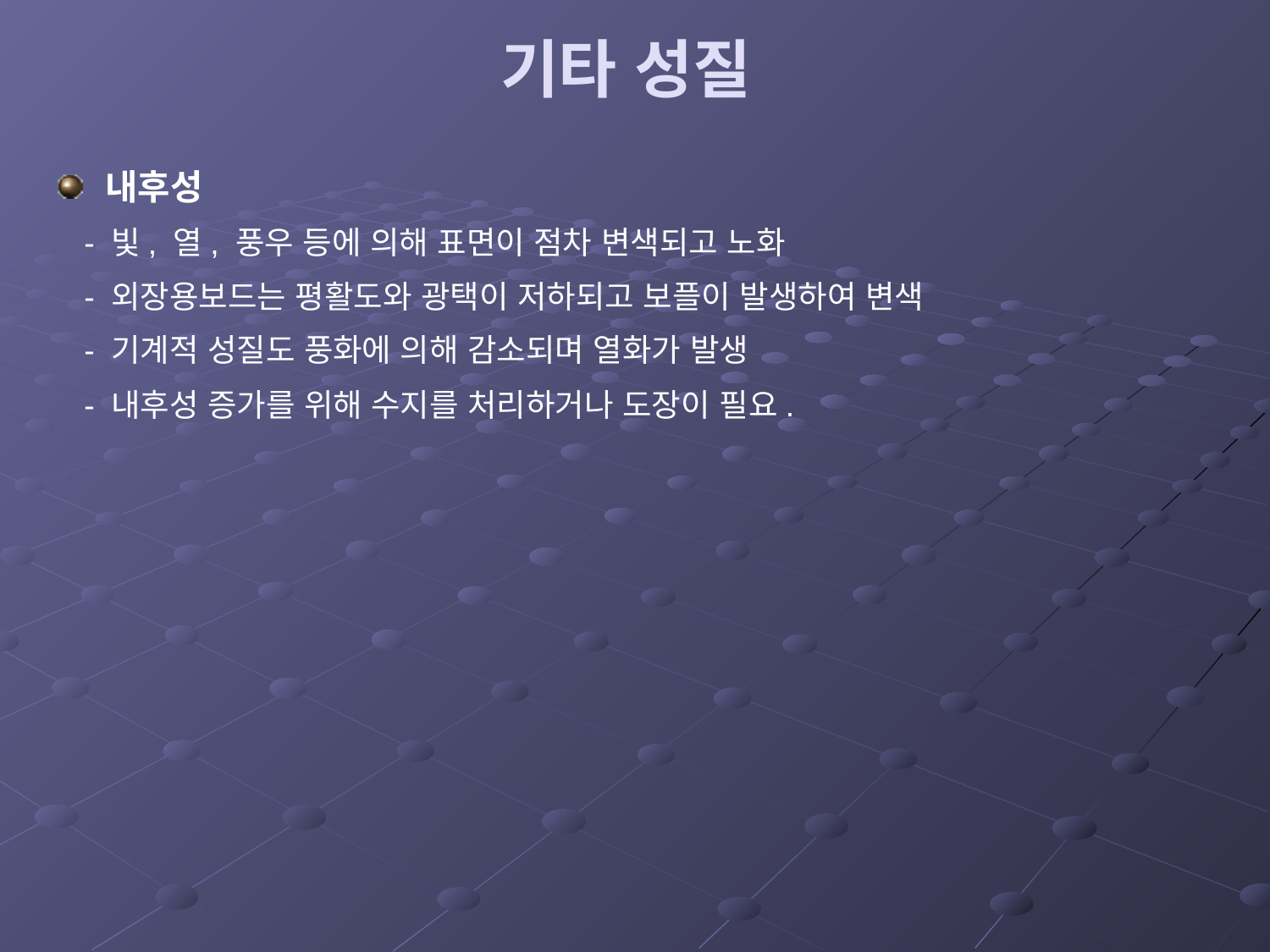

# 기타 성질

내후성
   - 빛, 열, 풍우 등에 의해 표면이 점차 변색되고 노화
   - 외장용보드는 평활도와 광택이 저하되고 보플이 발생하여 변색
   - 기계적 성질도 풍화에 의해 감소되며 열화가 발생
   - 내후성 증가를 위해 수지를 처리하거나 도장이 필요.